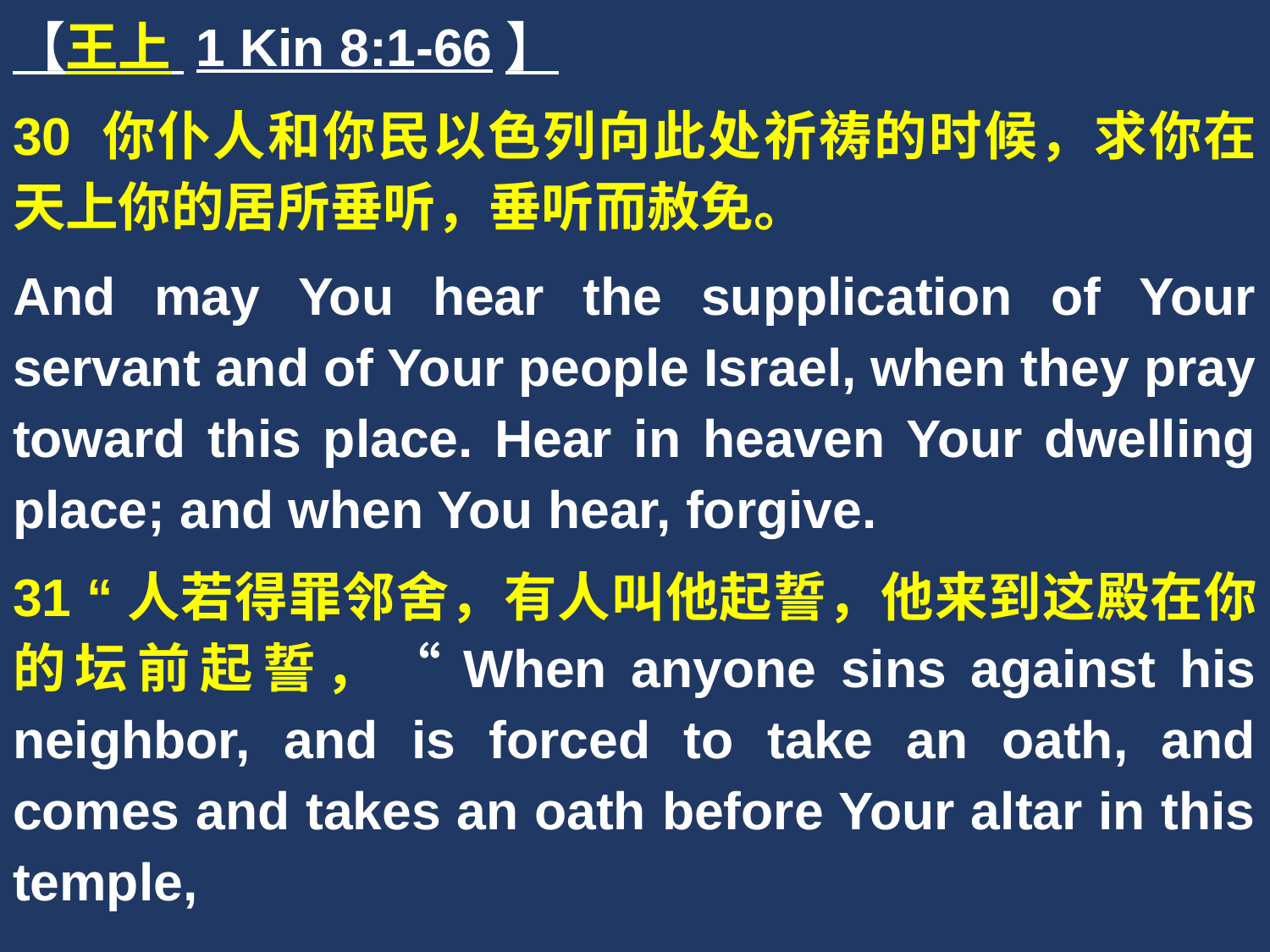

【王上 1 Kin 8:1-66】
30 你仆人和你民以色列向此处祈祷的时候，求你在天上你的居所垂听，垂听而赦免。
And may You hear the supplication of Your servant and of Your people Israel, when they pray toward this place. Hear in heaven Your dwelling place; and when You hear, forgive.
31 “人若得罪邻舍，有人叫他起誓，他来到这殿在你的坛前起誓，“When anyone sins against his neighbor, and is forced to take an oath, and comes and takes an oath before Your altar in this temple,